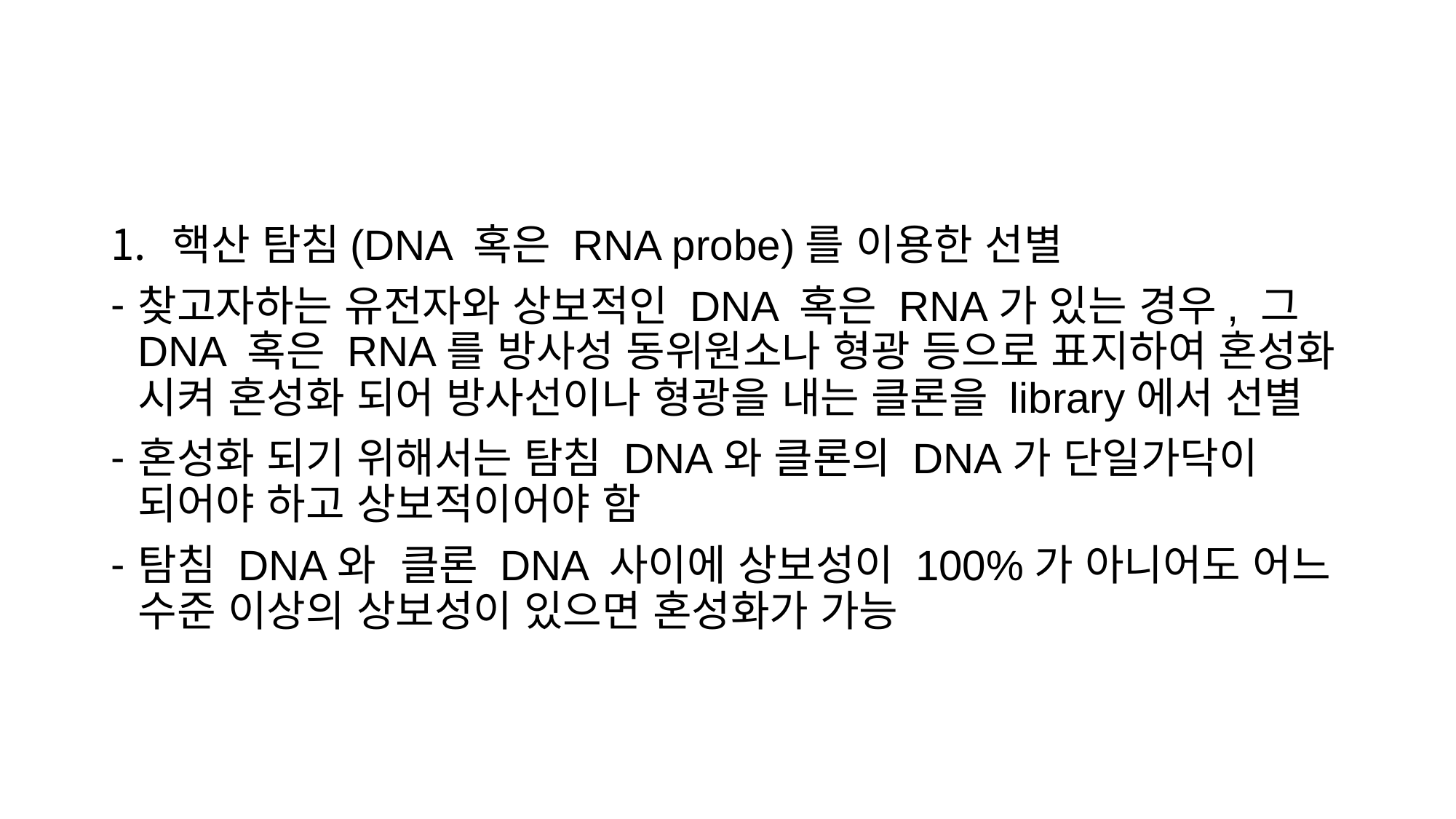

#
핵산 탐침(DNA 혹은 RNA probe)를 이용한 선별
찾고자하는 유전자와 상보적인 DNA 혹은 RNA가 있는 경우, 그 DNA 혹은 RNA를 방사성 동위원소나 형광 등으로 표지하여 혼성화 시켜 혼성화 되어 방사선이나 형광을 내는 클론을 library에서 선별
혼성화 되기 위해서는 탐침 DNA와 클론의 DNA가 단일가닥이 되어야 하고 상보적이어야 함
탐침 DNA와  클론 DNA 사이에 상보성이 100%가 아니어도 어느 수준 이상의 상보성이 있으면 혼성화가 가능